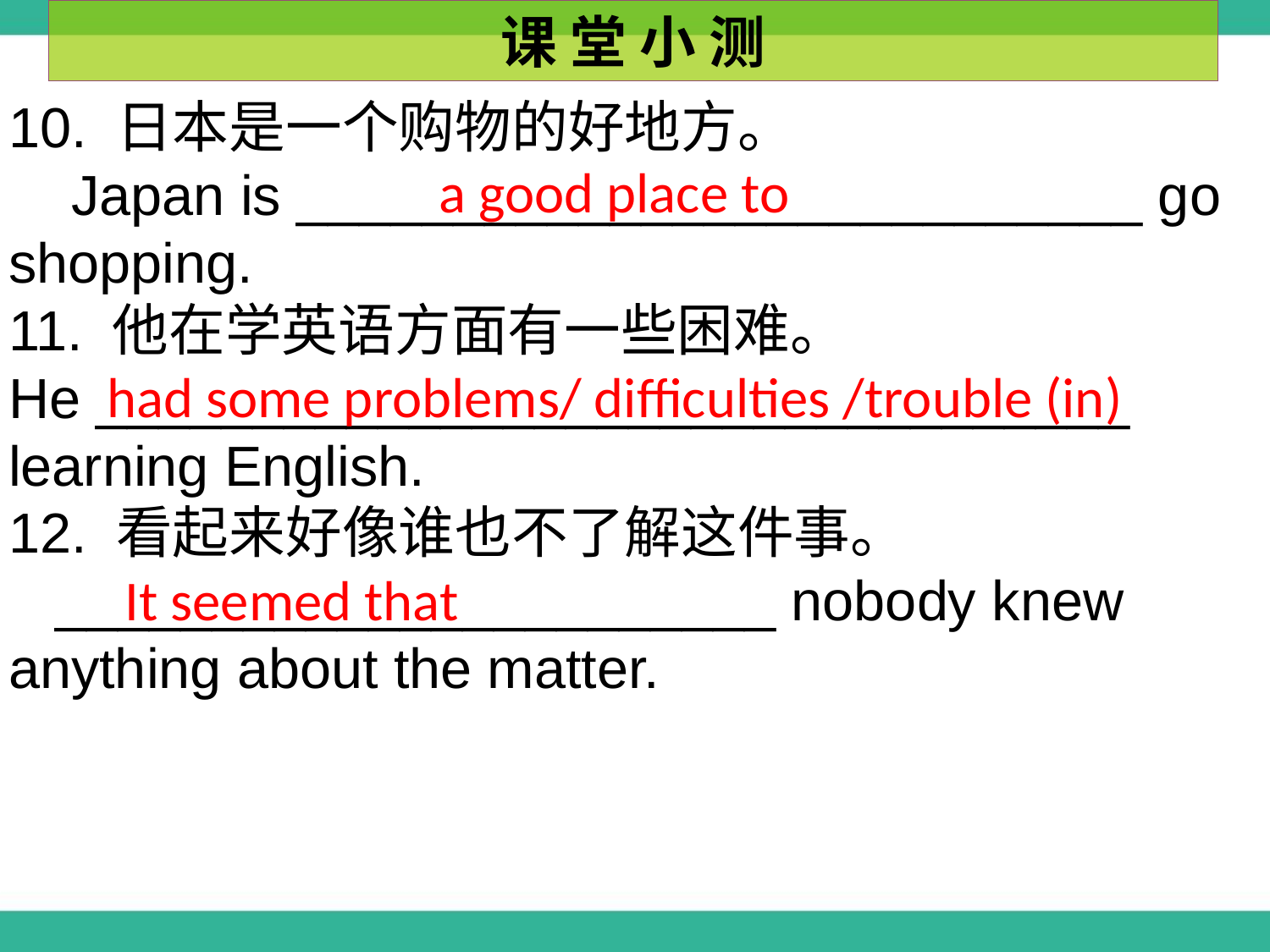

课 堂 小 测
10. 日本是一个购物的好地方。
    Japan is ___________________________ go shopping.
11. 他在学英语方面有一些困难。
He _________________________________ learning English.
12. 看起来好像谁也不了解这件事。
   _______________________ nobody knew anything about the matter.
a good place to
 had some problems/ difficulties /trouble (in)
 It seemed that